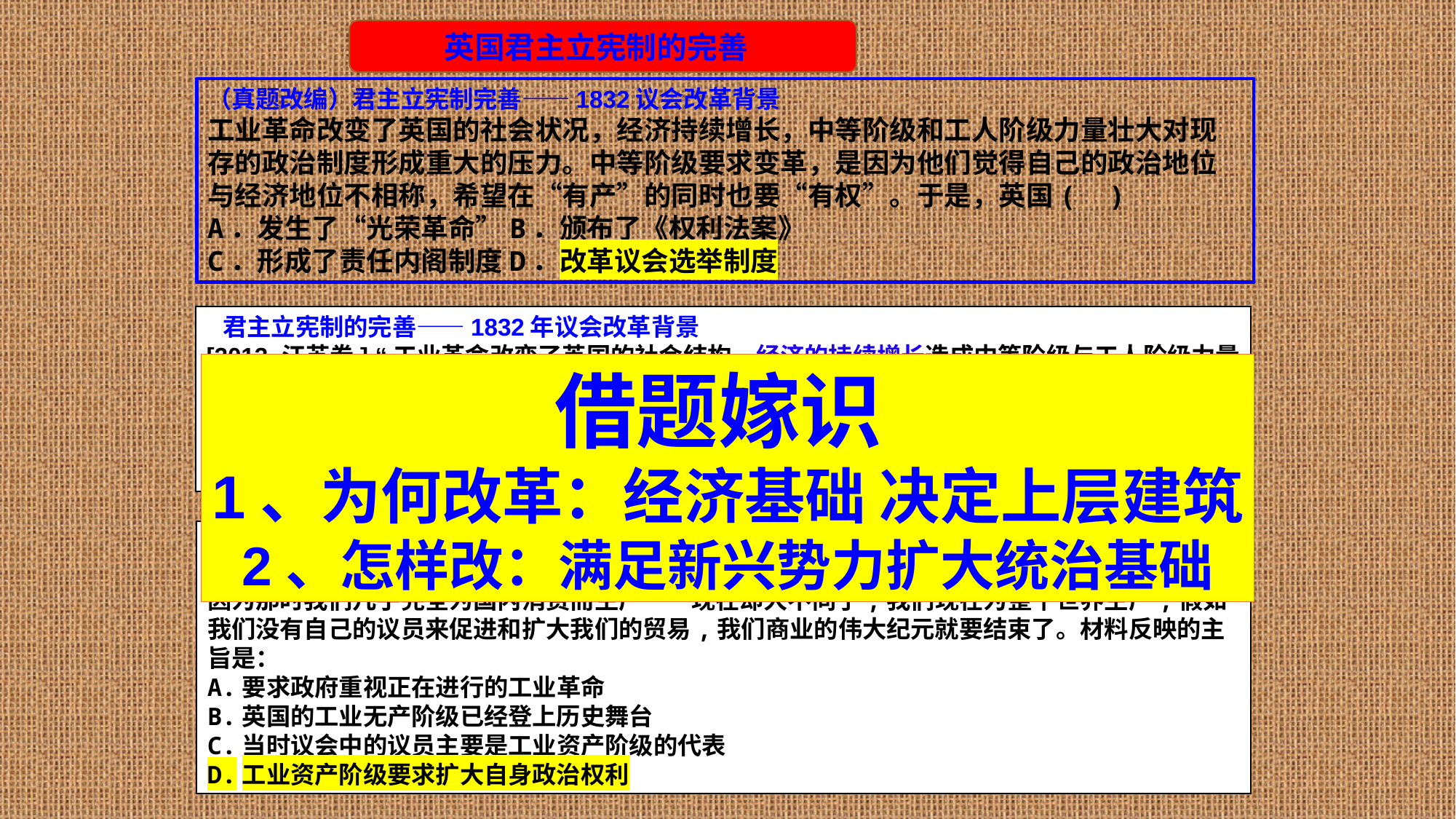

英国君主立宪制的完善
（真题改编）君主立宪制完善——1832议会改革背景
工业革命改变了英国的社会状况，经济持续增长，中等阶级和工人阶级力量壮大对现存的政治制度形成重大的压力。中等阶级要求变革，是因为他们觉得自己的政治地位与经济地位不相称，希望在“有产”的同时也要“有权”。于是，英国(  )
A．发生了“光荣革命”B．颁布了《权利法案》
C．形成了责任内阁制度D．改革议会选举制度
  君主立宪制的完善——1832年议会改革背景
[2013·江苏卷] “工业革命改变了英国的社会结构，经济的持续增长造成中等阶级与工人阶级力量的壮大，贵族、大地主的地位与经济实力都大为下降了，但他们仍把持政治权力，造成权力分配与社会力量对比高度脱节的状态。”为了解决这种“状态”，英国在政治上(　　)
A．发动光荣革命，与新贵族阶层妥协  B．颁布《权利法案》，确立了议会主权
C．建立内阁机构，限制国王的行政权  D．改革议会制度，中等阶级更多参政
借题嫁识
1、为何改革：经济基础 决定上层建筑
2、怎样改：满足新兴势力扩大统治基础
   （高考题）1832年改革的时代背景
19世纪30年代初,英国工业资本家弗莱尔说:五十年前我们不需要议会代表,现在我们需要了。因为那时我们几乎完全为国内消费而生产……现在却大不同了,我们现在为整个世界生产,假如我们没有自己的议员来促进和扩大我们的贸易,我们商业的伟大纪元就要结束了。材料反映的主旨是：
A.要求政府重视正在进行的工业革命
B.英国的工业无产阶级已经登上历史舞台
C.当时议会中的议员主要是工业资产阶级的代表
D.工业资产阶级要求扩大自身政治权利